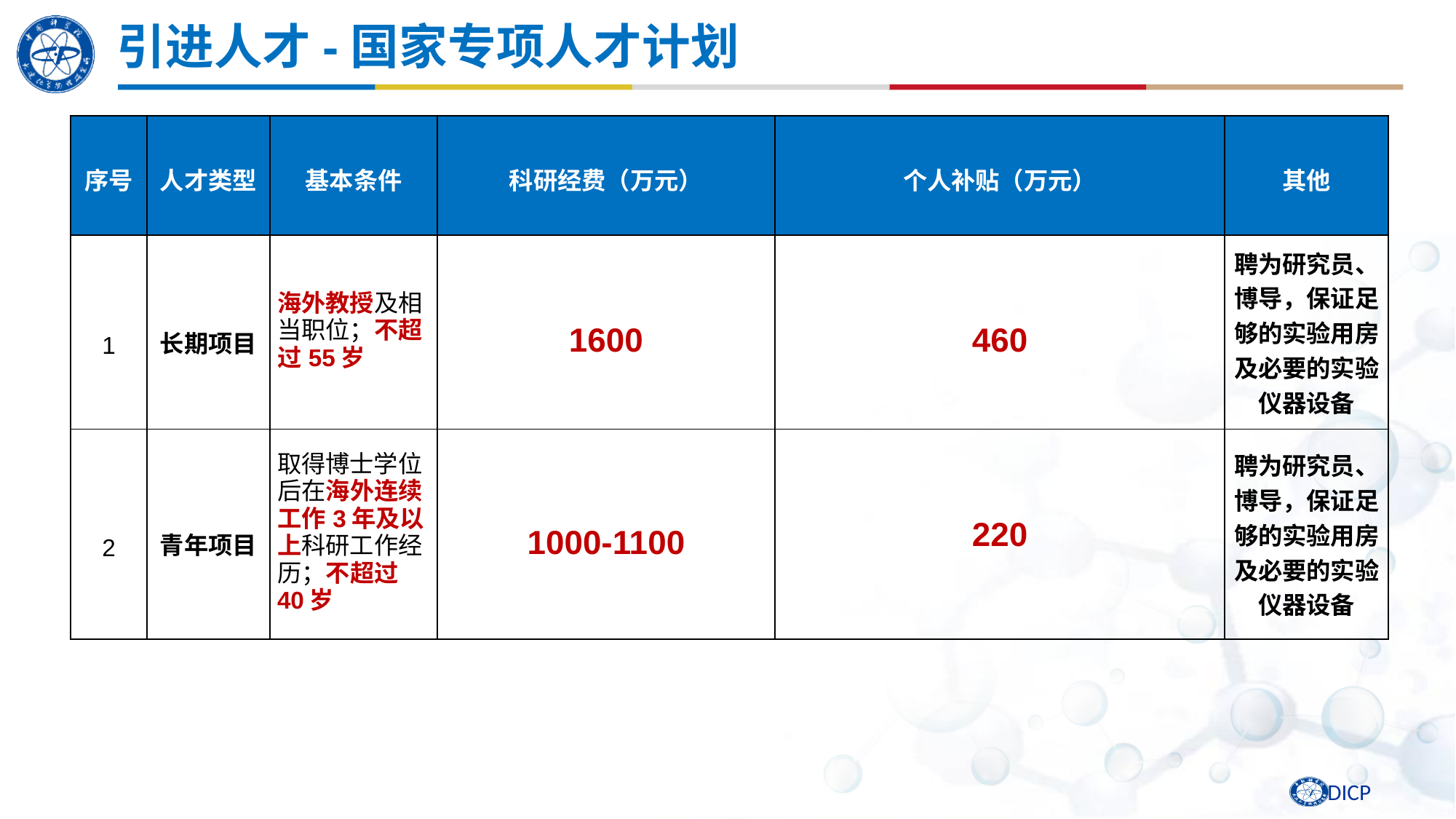

引进人才-国家专项人才计划
2
| 序号 | 人才类型 | 基本条件 | 科研经费（万元） | 个人补贴（万元） | 其他 |
| --- | --- | --- | --- | --- | --- |
| 1 | 长期项目 | 海外教授及相当职位；不超过55岁 | 1600 | 460 | 聘为研究员、博导，保证足够的实验用房及必要的实验仪器设备 |
| 2 | 青年项目 | 取得博士学位后在海外连续工作3年及以上科研工作经历；不超过40岁 | 1000-1100 | 220 | 聘为研究员、博导，保证足够的实验用房及必要的实验仪器设备 |